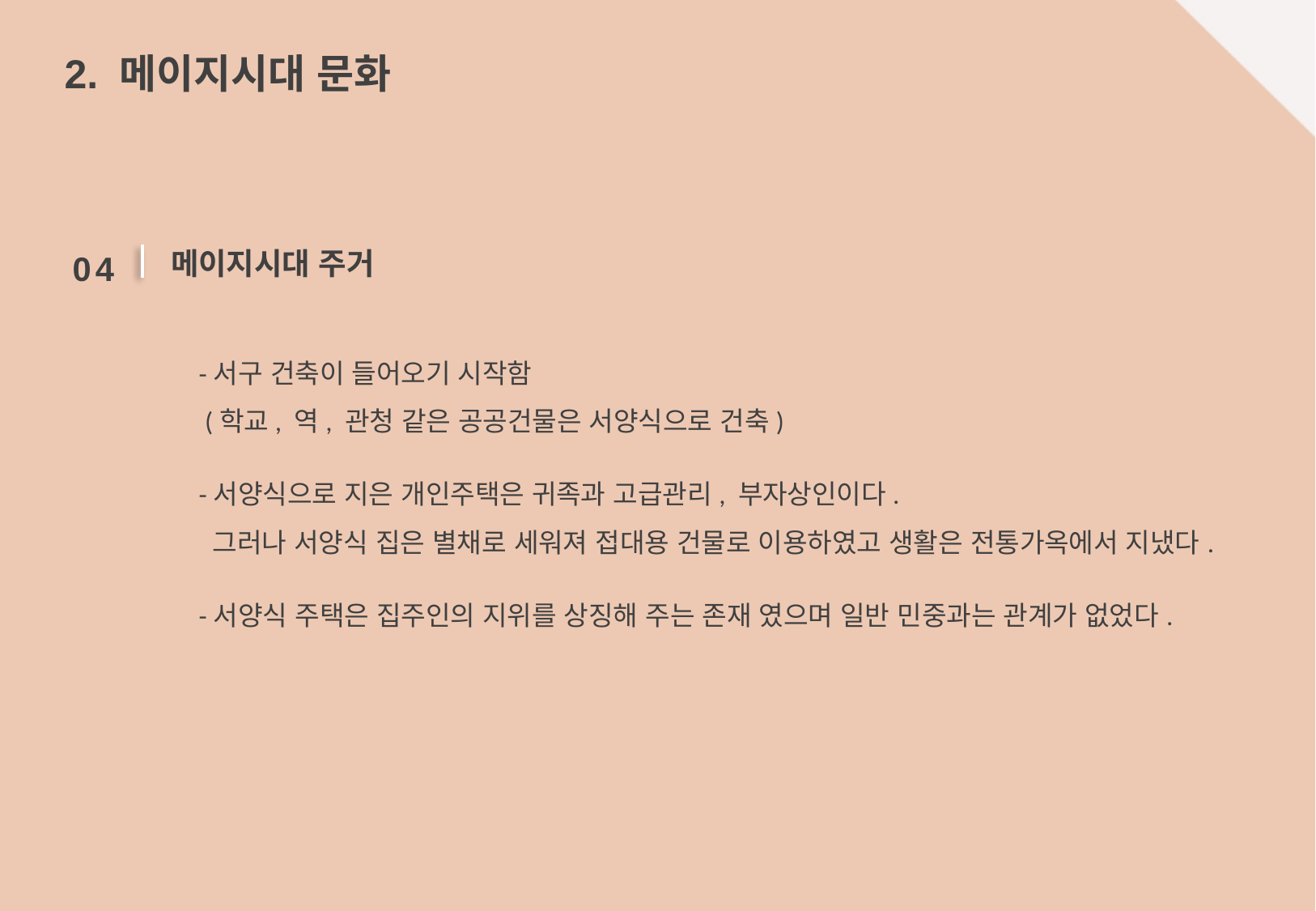

2. 메이지시대 문화
0 4
메이지시대 주거
-서구 건축이 들어오기 시작함
 (학교, 역, 관청 같은 공공건물은 서양식으로 건축)

-서양식으로 지은 개인주택은 귀족과 고급관리, 부자상인이다.
 그러나 서양식 집은 별채로 세워져 접대용 건물로 이용하였고 생활은 전통가옥에서 지냈다.

-서양식 주택은 집주인의 지위를 상징해 주는 존재 였으며 일반 민중과는 관계가 없었다.